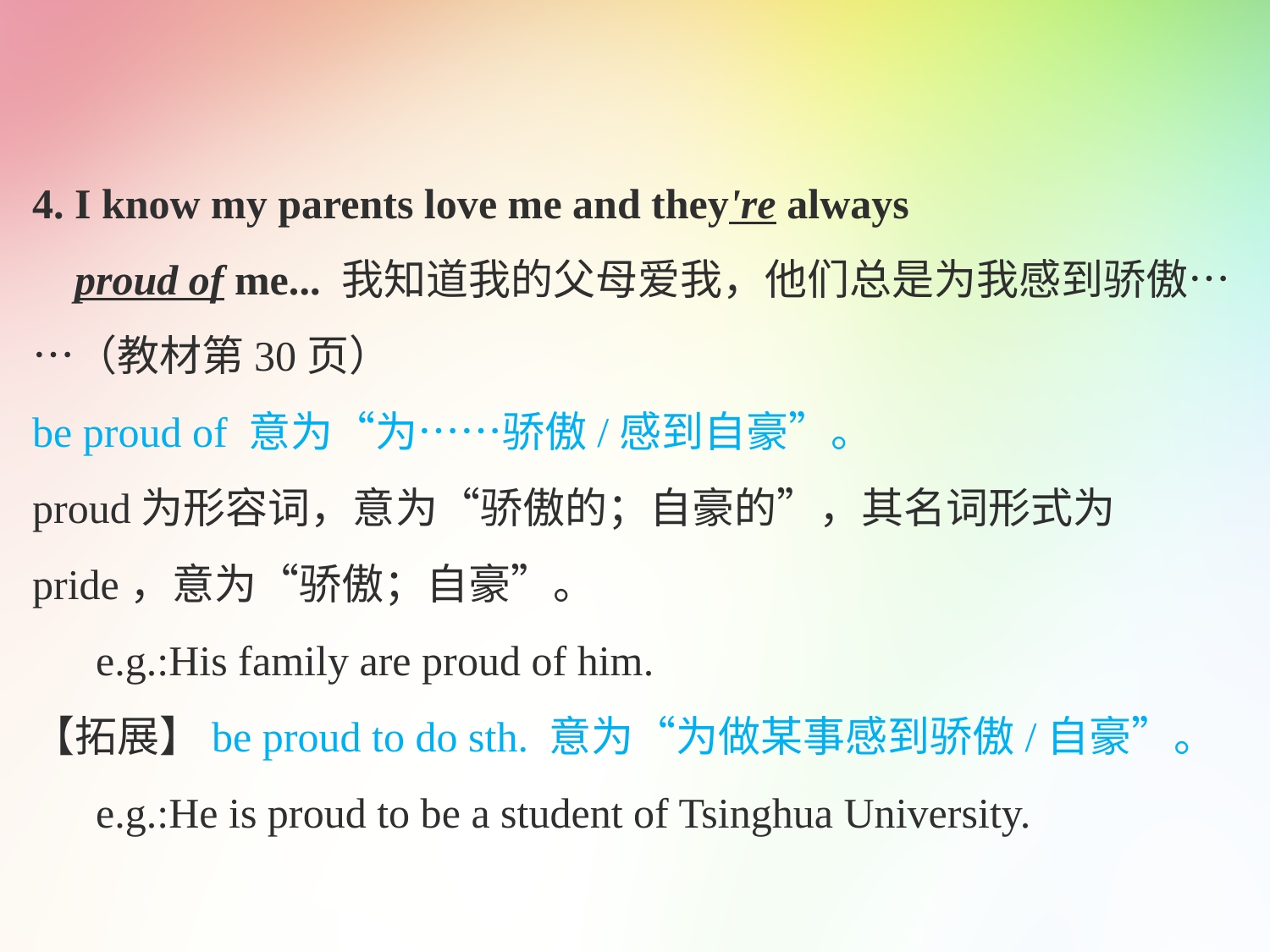

4. I know my parents love me and they're always
    proud of me... 我知道我的父母爱我，他们总是为我感到骄傲……（教材第30页）
be proud of 意为“为……骄傲/感到自豪”。
proud为形容词，意为“骄傲的；自豪的”，其名词形式为pride，意为“骄傲；自豪”。
      e.g.:His family are proud of him.
【拓展】be proud to do sth. 意为“为做某事感到骄傲/自豪”。
      e.g.:He is proud to be a student of Tsinghua University.